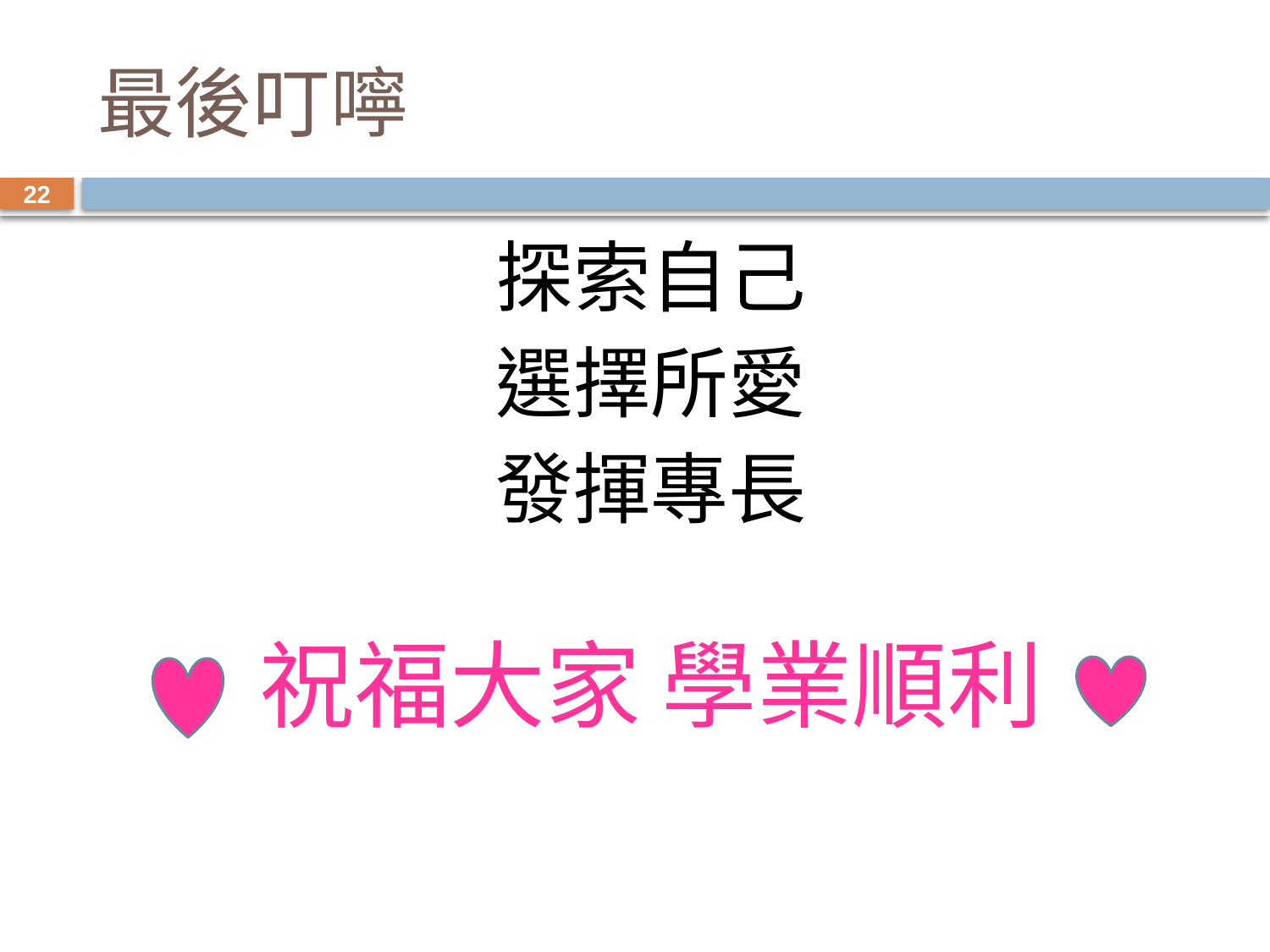

# 最後叮嚀
22
探索自己
選擇所愛
發揮專長

祝福大家 學業順利